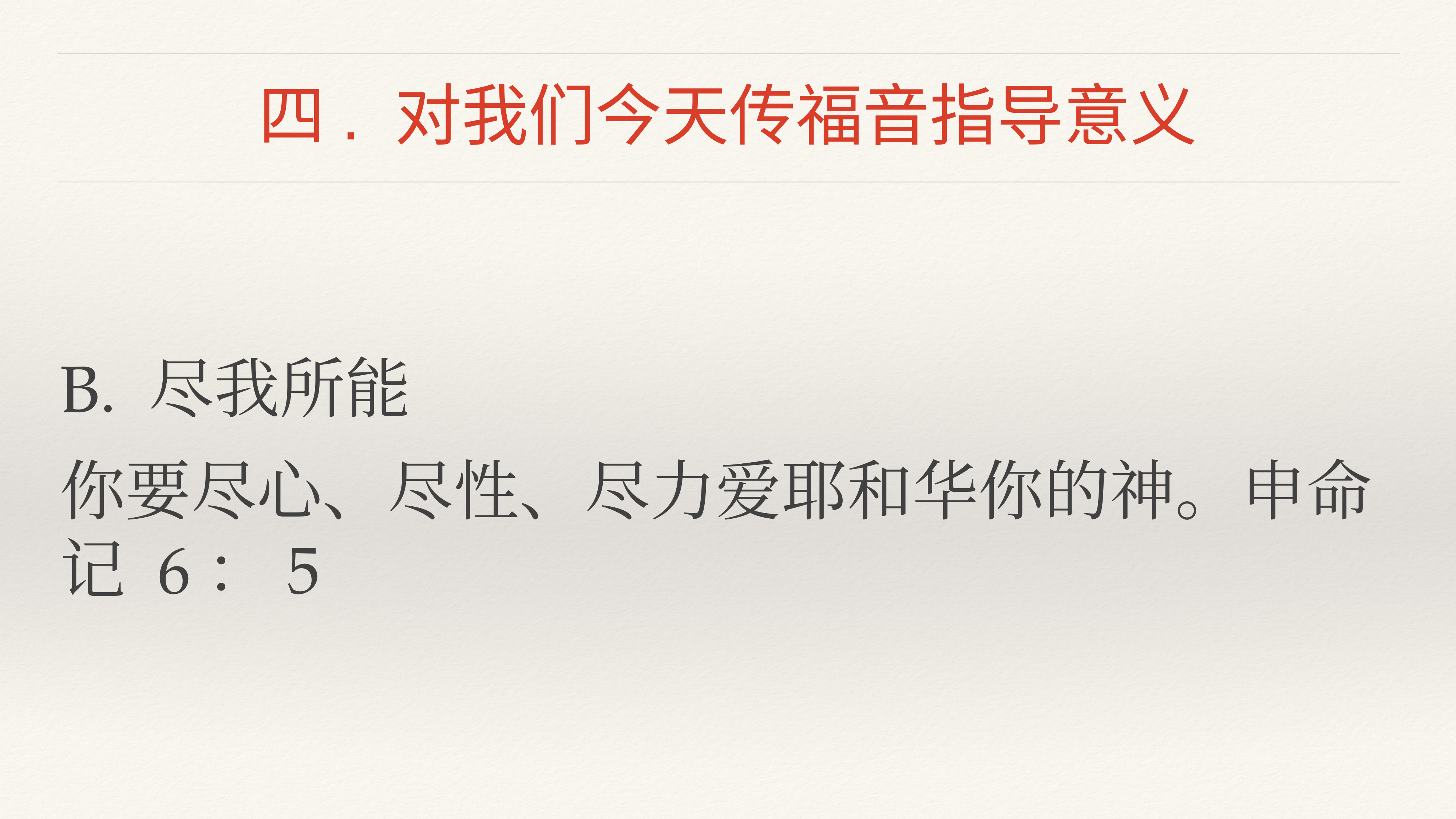

# 四. 对我们今天传福音指导意义
B. 尽我所能
你要尽心、尽性、尽力爱耶和华你的神。申命记 6：5